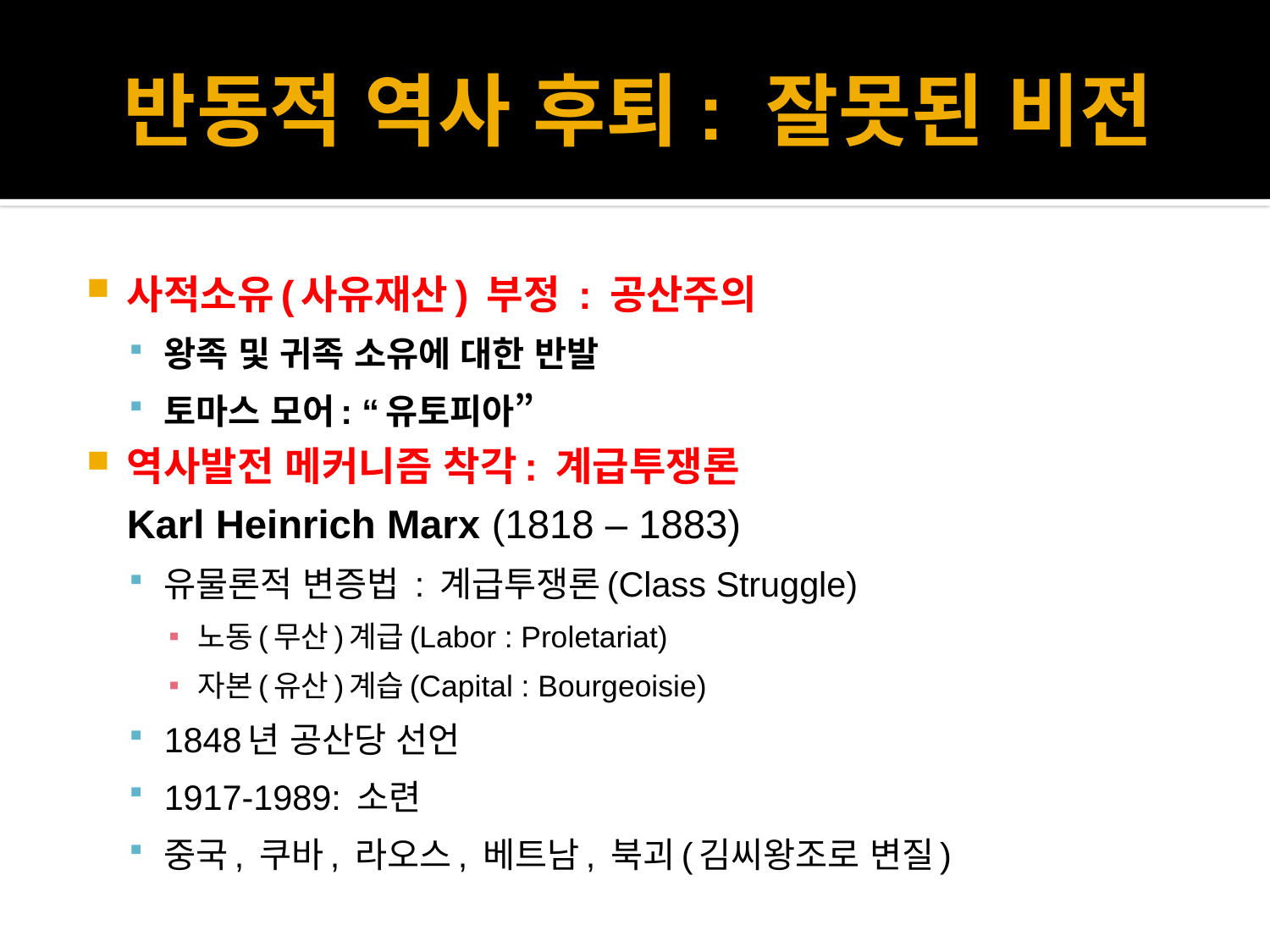

# 반동적 역사 후퇴: 잘못된 비전
사적소유(사유재산) 부정 : 공산주의
왕족 및 귀족 소유에 대한 반발
토마스 모어: “유토피아”
역사발전 메커니즘 착각: 계급투쟁론
Karl Heinrich Marx (1818 – 1883)
유물론적 변증법 : 계급투쟁론(Class Struggle)
노동(무산)계급(Labor : Proletariat)
자본(유산)계습(Capital : Bourgeoisie)
1848년 공산당 선언
1917-1989: 소련
중국, 쿠바, 라오스, 베트남, 북괴(김씨왕조로 변질)